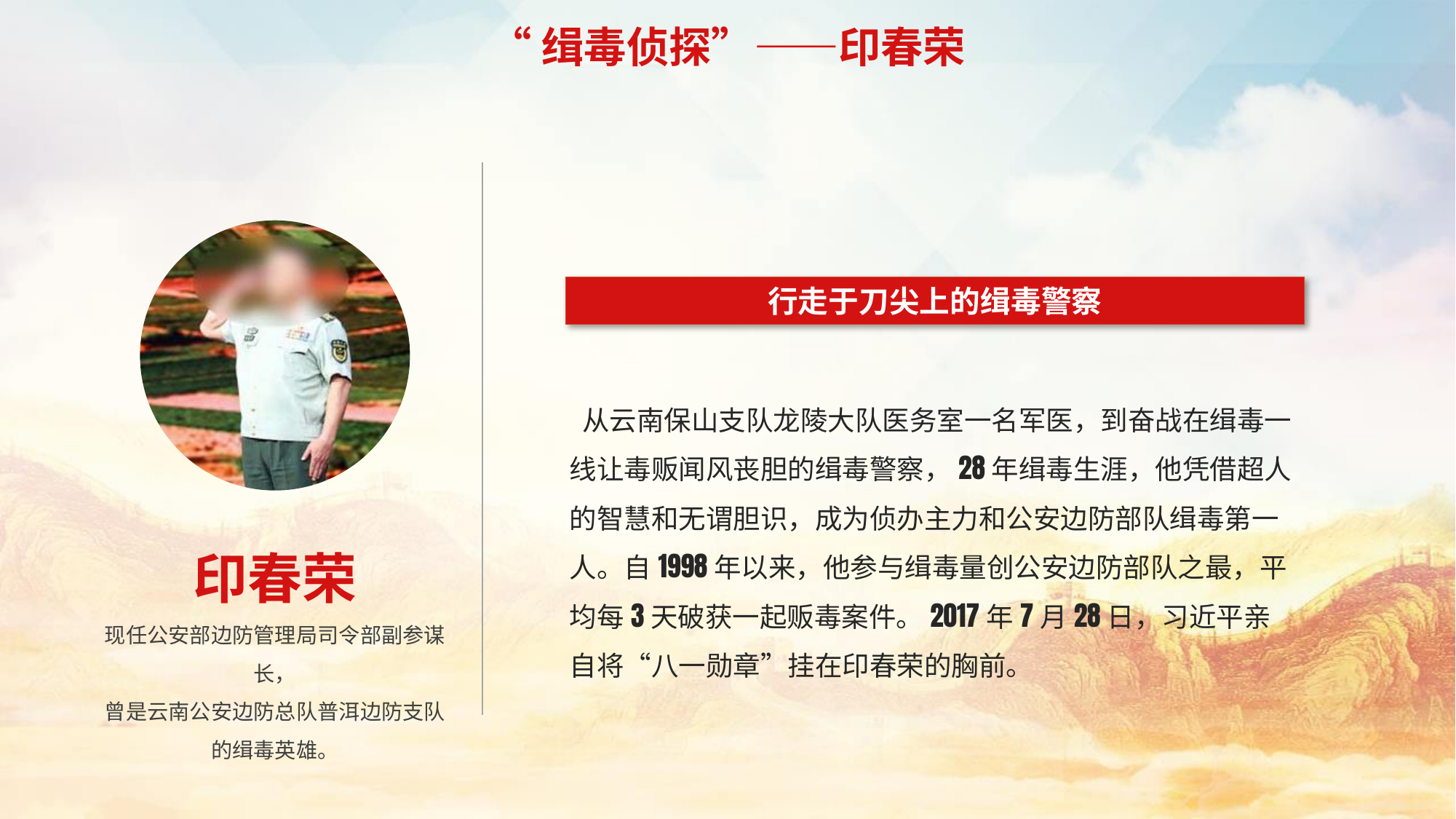

“缉毒侦探”——印春荣

印春荣
现任公安部边防管理局司令部副参谋长，
曾是云南公安边防总队普洱边防支队的缉毒英雄。
行走于刀尖上的缉毒警察
 从云南保山支队龙陵大队医务室一名军医，到奋战在缉毒一线让毒贩闻风丧胆的缉毒警察，28年缉毒生涯，他凭借超人的智慧和无谓胆识，成为侦办主力和公安边防部队缉毒第一人。自1998年以来，他参与缉毒量创公安边防部队之最，平均每3天破获一起贩毒案件。2017年7月28日，习近平亲自将“八一勋章”挂在印春荣的胸前。